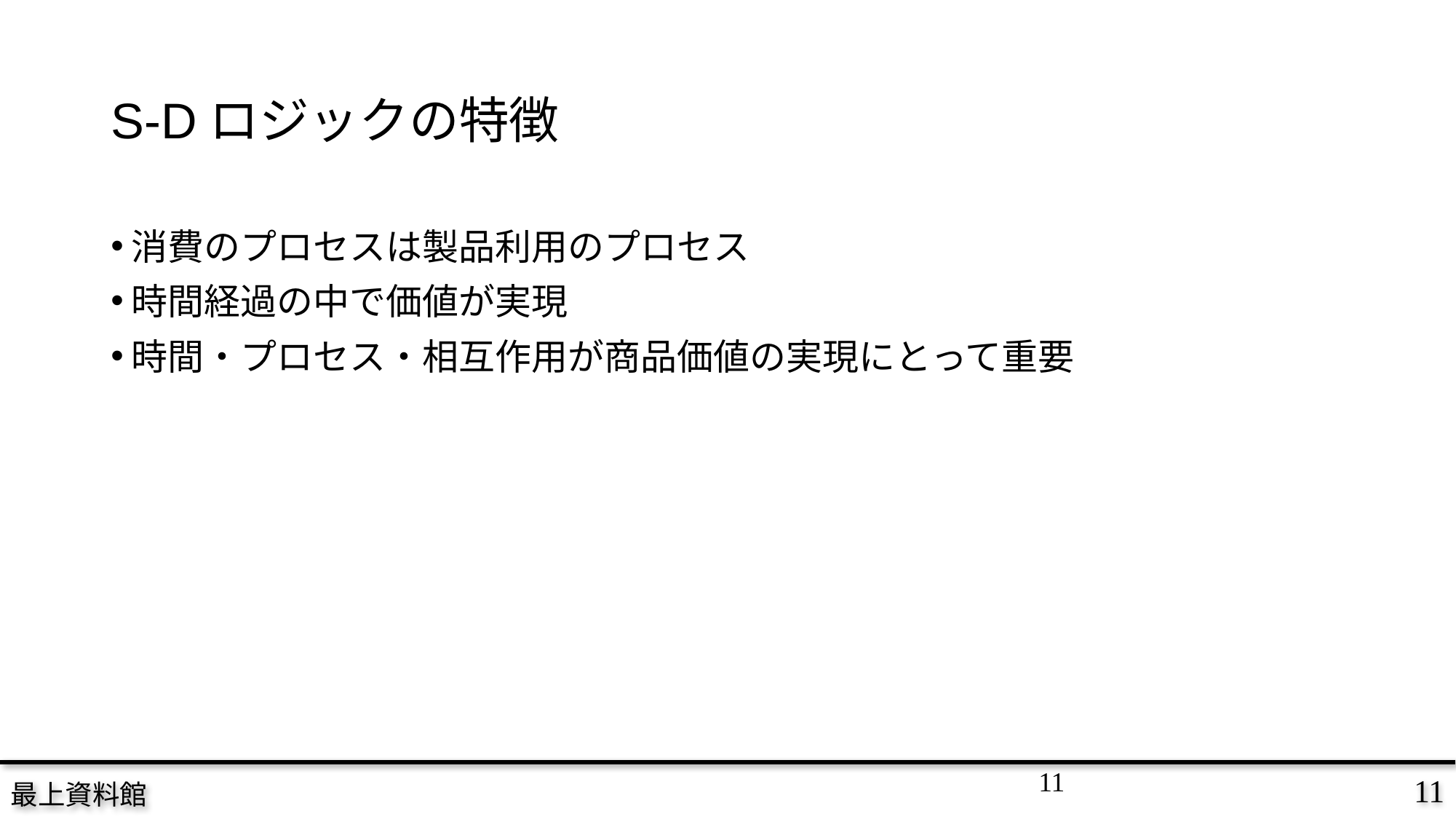

# S-Dロジックの特徴
消費のプロセスは製品利用のプロセス
時間経過の中で価値が実現
時間・プロセス・相互作用が商品価値の実現にとって重要
11